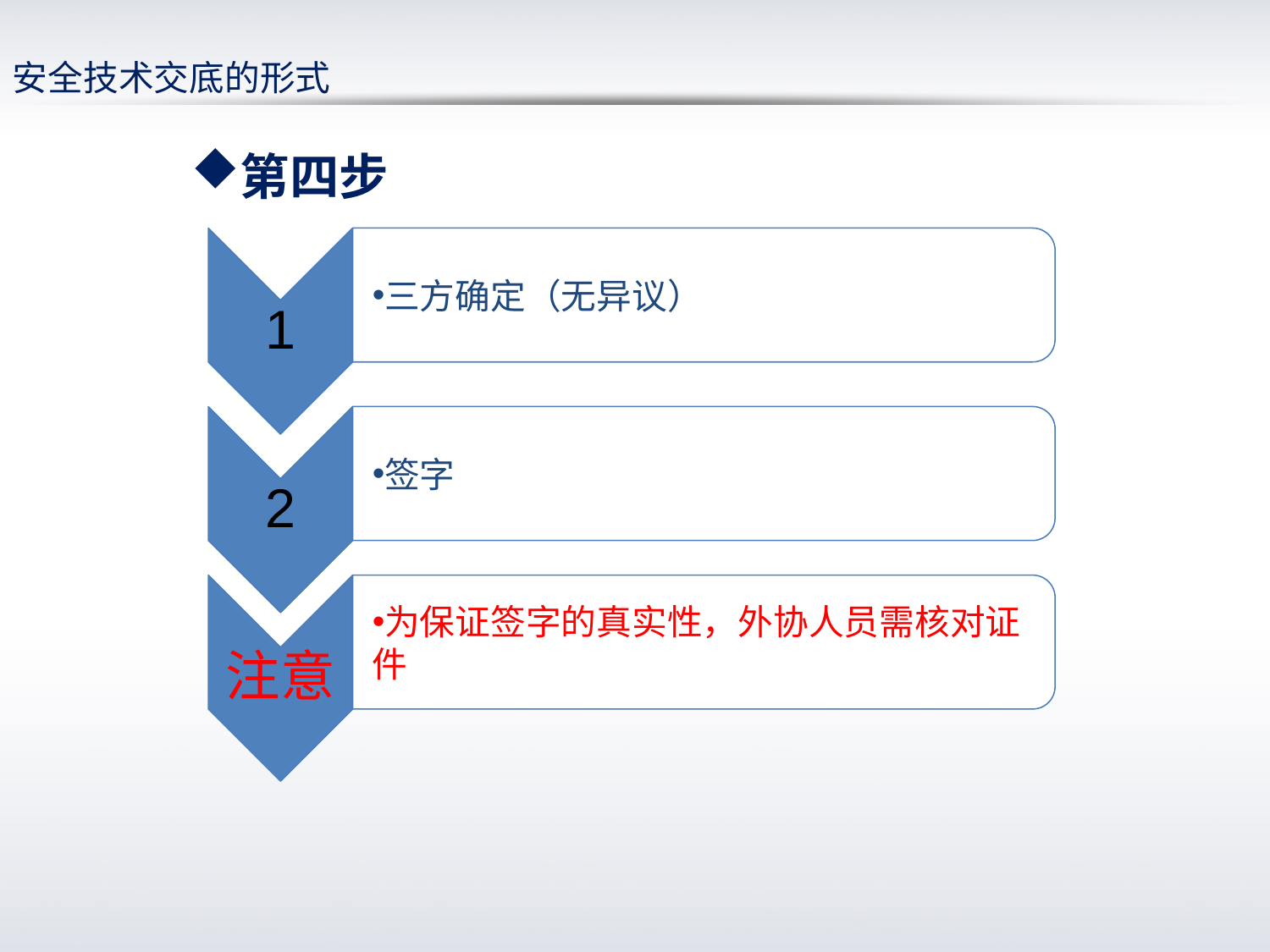

安全技术交底的形式
第四步

1

三方确定（无异议）
1

2

签字

注意

为保证签字的真实性，外协人员需核对证件
17